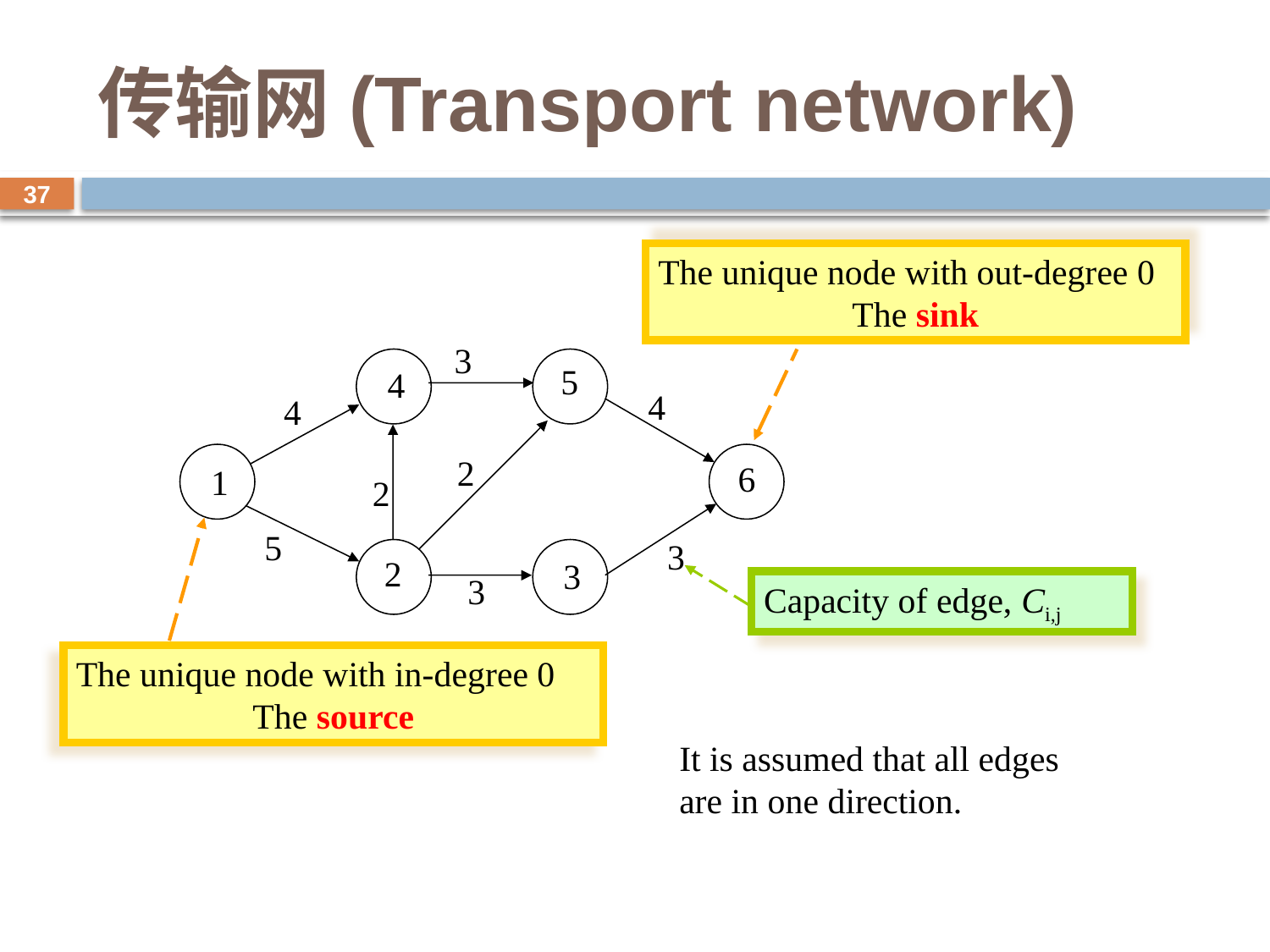

# 传输网(Transport network)
37
The unique node with out-degree 0
The sink
3

5
4
4

4

2

6
1
2

5
3

2
3
3

Capacity of edge, Ci,j

The unique node with in-degree 0
The source
It is assumed that all edges are in one direction.